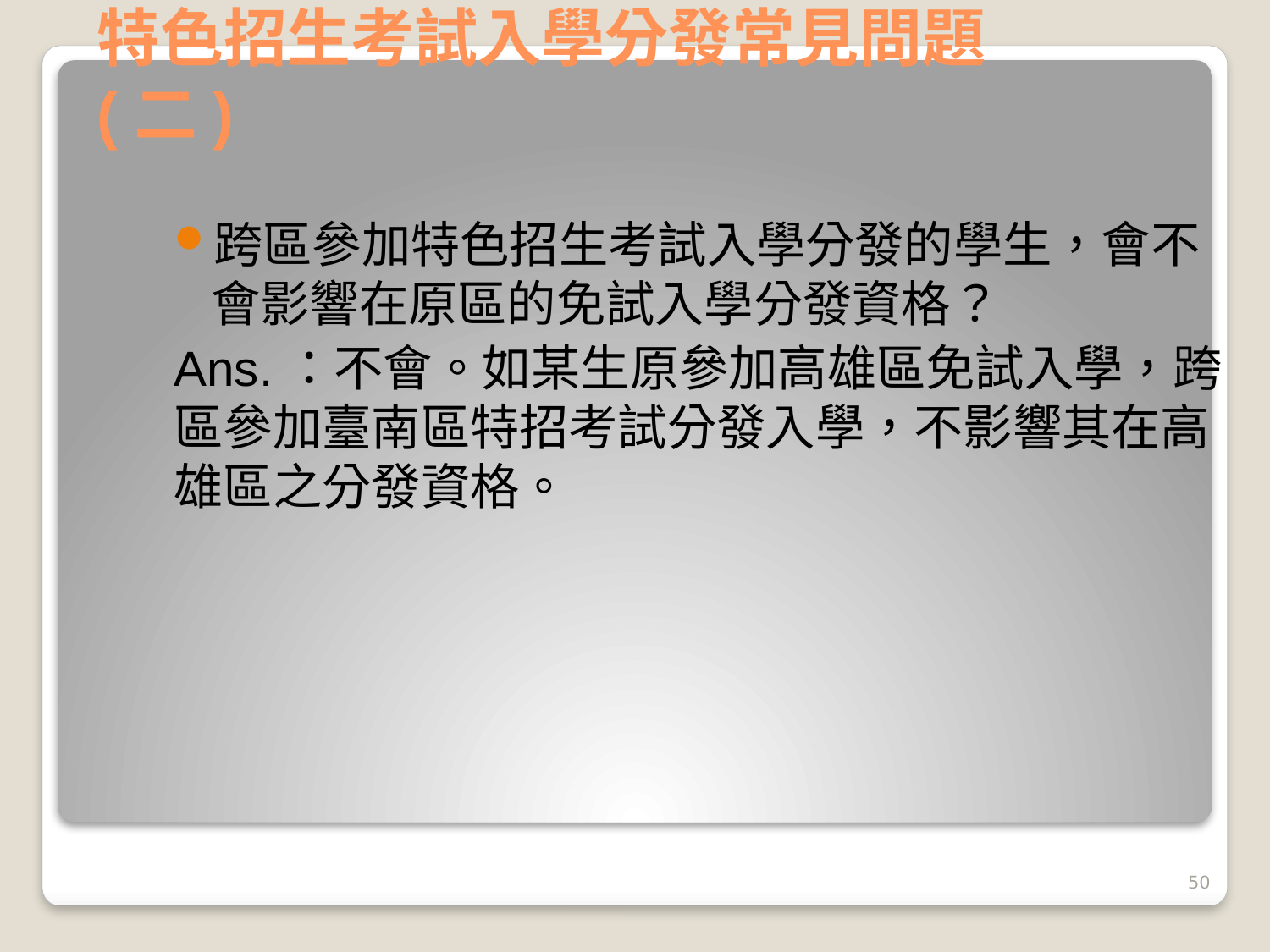

# 特色招生考試入學分發常見問題(二)
跨區參加特色招生考試入學分發的學生，會不會影響在原區的免試入學分發資格？
Ans.：不會。如某生原參加高雄區免試入學，跨區參加臺南區特招考試分發入學，不影響其在高雄區之分發資格。
50